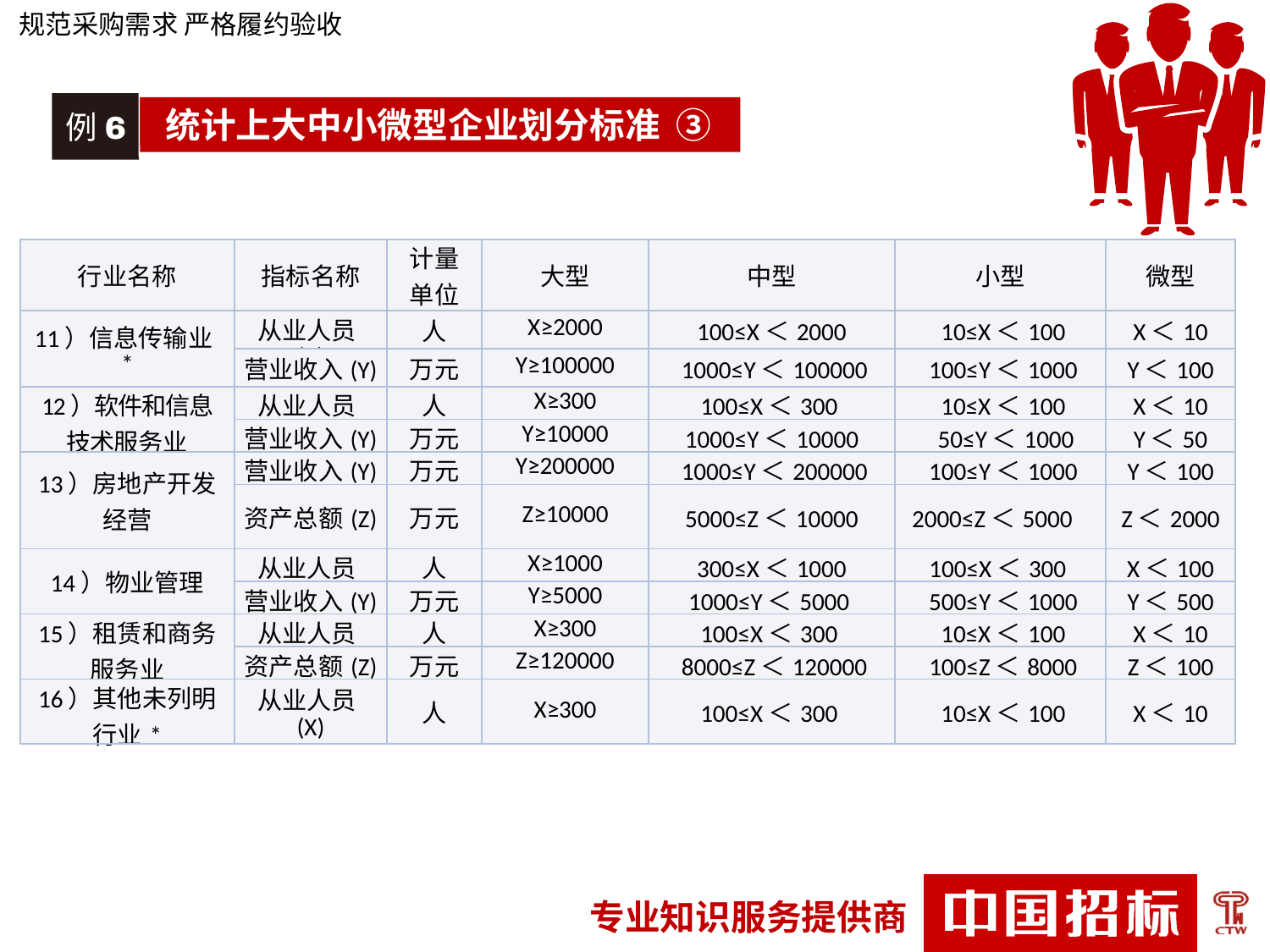

规范采购需求 严格履约验收

例6
统计上大中小微型企业划分标准  ③
| 行业名称 | 指标名称 | 计量 单位 | 大型 | 中型 | 小型 | 微型 |
| --- | --- | --- | --- | --- | --- | --- |
| 11）信息传输业\* | 从业人员(X) | 人 | X≥2000 | 100≤X＜2000 | 10≤X＜100 | X＜10 |
|  | 营业收入(Y) | 万元 | Y≥100000 | 1000≤Y＜100000 | 100≤Y＜1000 | Y＜100 |
| 12）软件和信息技术服务业 | 从业人员(X) | 人 | X≥300 | 100≤X＜300 | 10≤X＜100 | X＜10 |
|  | 营业收入(Y) | 万元 | Y≥10000 | 1000≤Y＜10000 | 50≤Y＜1000 | Y＜50 |
| 13）房地产开发经营 | 营业收入(Y) | 万元 | Y≥200000 | 1000≤Y＜200000 | 100≤Y＜1000 | Y＜100 |
|  | 资产总额(Z) | 万元 | Z≥10000 | 5000≤Z＜10000 | 2000≤Z＜5000 | Z＜2000 |
| 14）物业管理 | 从业人员(X) | 人 | X≥1000 | 300≤X＜1000 | 100≤X＜300 | X＜100 |
|  | 营业收入(Y) | 万元 | Y≥5000 | 1000≤Y＜5000 | 500≤Y＜1000 | Y＜500 |
| 15）租赁和商务服务业 | 从业人员(X) | 人 | X≥300 | 100≤X＜300 | 10≤X＜100 | X＜10 |
|  | 资产总额(Z) | 万元 | Z≥120000 | 8000≤Z＜120000 | 100≤Z＜8000 | Z＜100 |
| 16）其他未列明行业\* | 从业人员(X) | 人 | X≥300 | 100≤X＜300 | 10≤X＜100 | X＜10 |